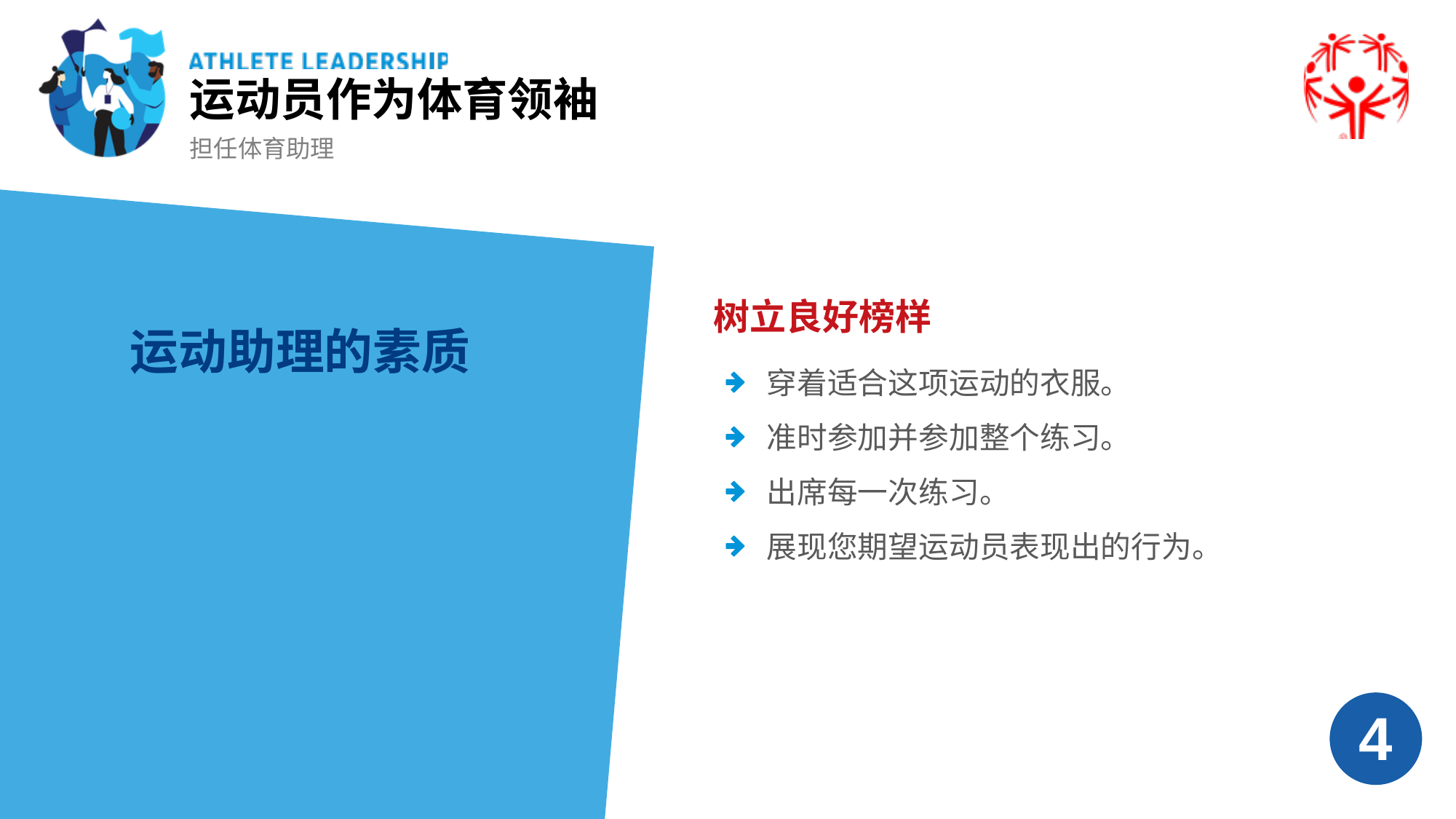

运动员作为体育领袖
担任体育助理
树立良好榜样
运动助理的素质
穿着适合这项运动的衣服。
准时参加并参加整个练习。
出席每一次练习。
展现您期望运动员表现出的行为。

4